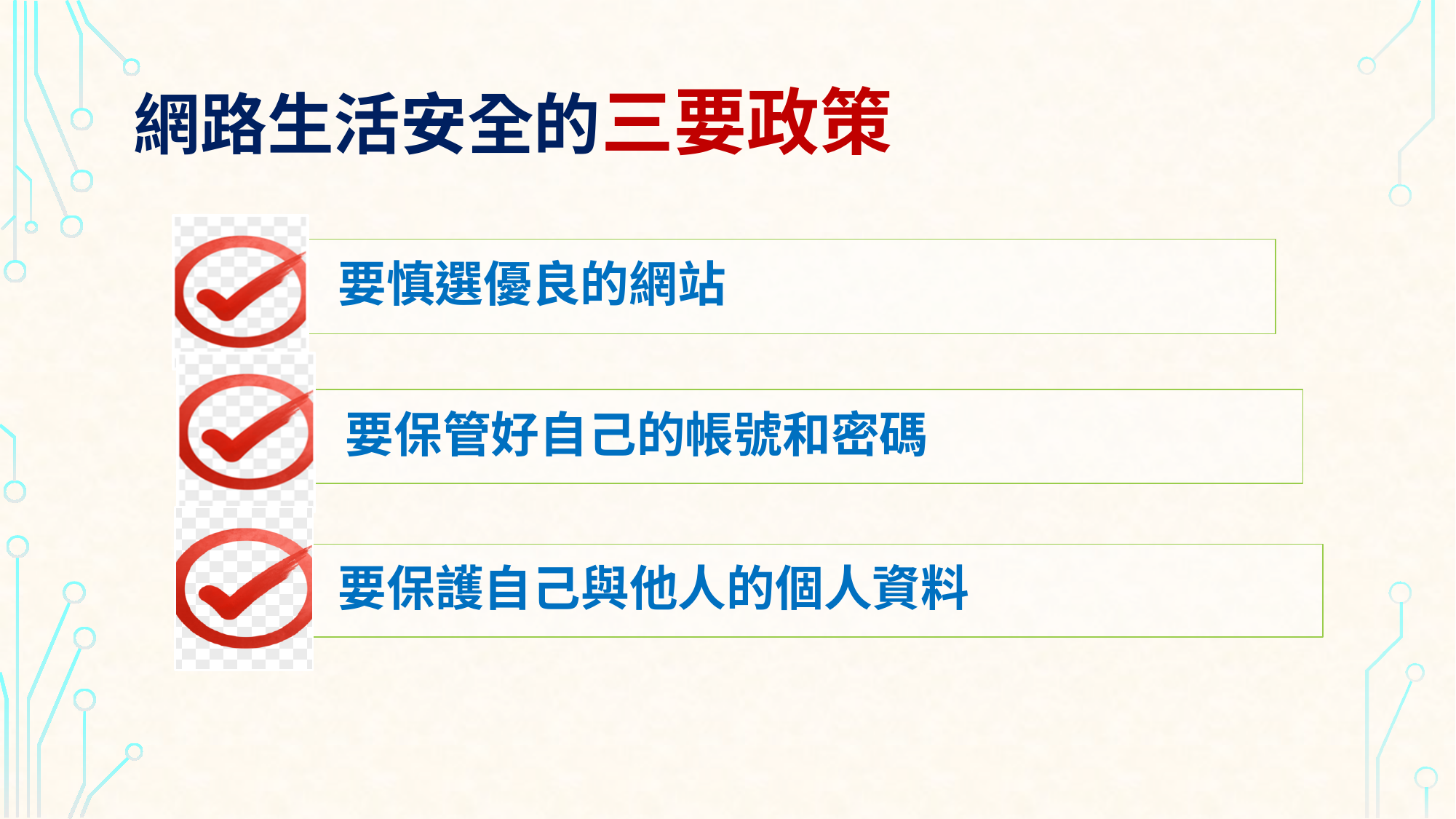

# 網路生活安全的三要政策
 要慎選優良的網站
要保管好自己的帳號和密碼
要保護自己與他人的個人資料